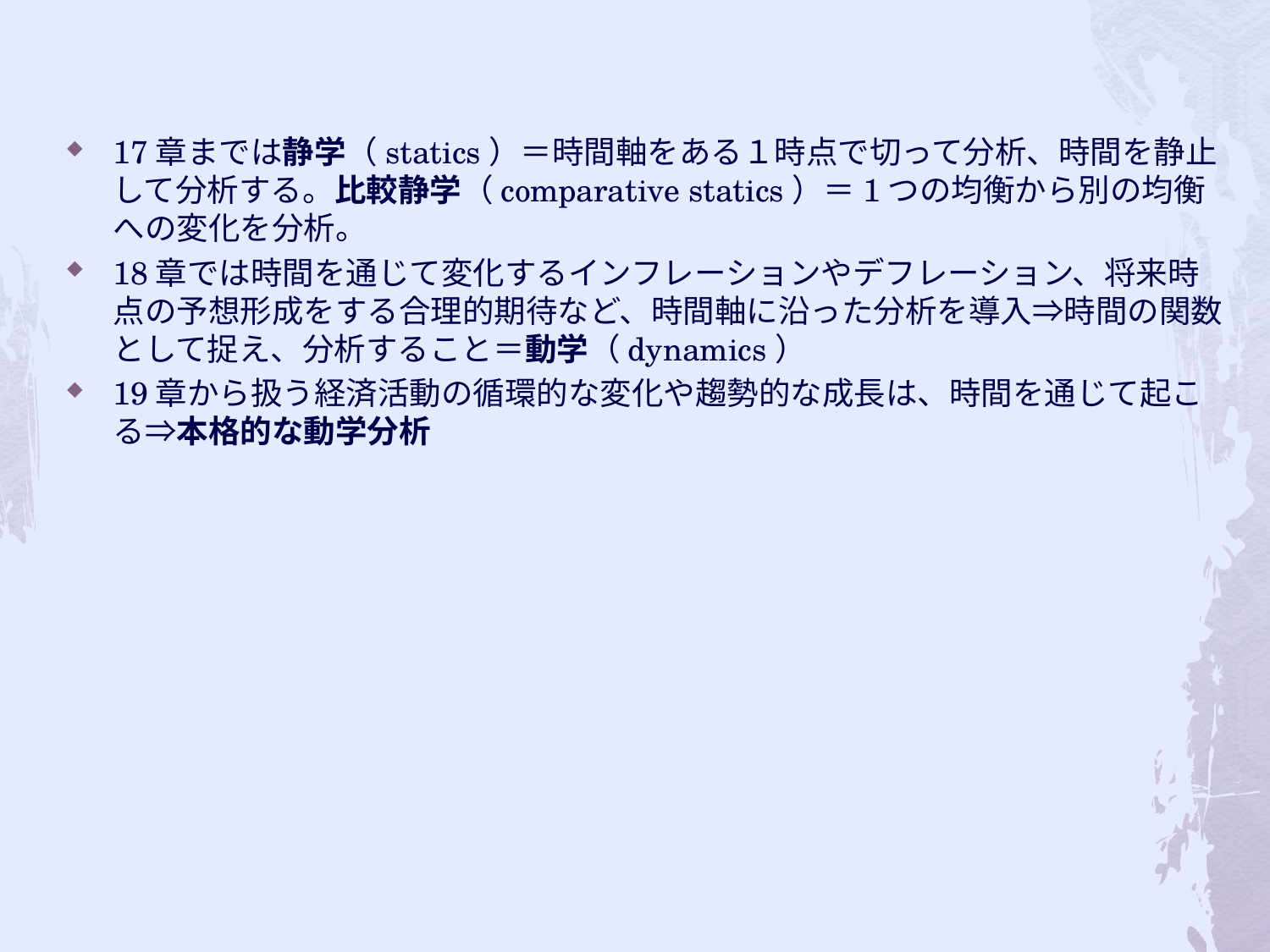

#
17章までは静学（statics）＝時間軸をある１時点で切って分析、時間を静止して分析する。比較静学（comparative statics）＝1つの均衡から別の均衡への変化を分析。
18章では時間を通じて変化するインフレーションやデフレーション、将来時点の予想形成をする合理的期待など、時間軸に沿った分析を導入⇒時間の関数として捉え、分析すること＝動学（dynamics）
19章から扱う経済活動の循環的な変化や趨勢的な成長は、時間を通じて起こる⇒本格的な動学分析